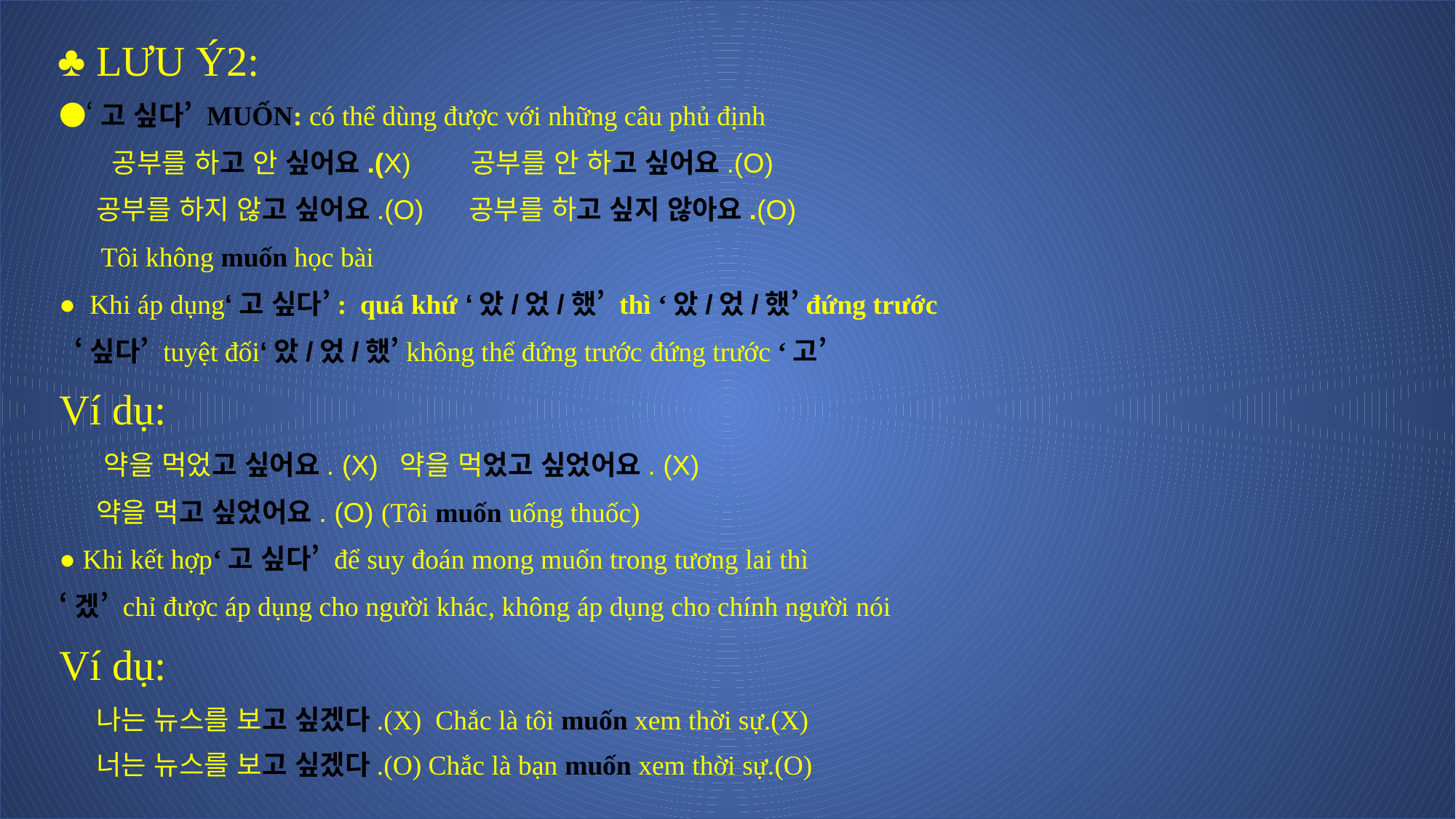

♣ LƯU Ý2:
●‘고 싶다’ MUỐN: có thể dùng được với những câu phủ định
      공부를 하고 안 싶어요.(X)       공부를 안 하고 싶어요.(O)
    공부를 하지 않고 싶어요.(O)     공부를 하고 싶지 않아요.(O)
      Tôi không muốn học bài
●  Khi áp dụng‘고 싶다’:  quá khứ ‘았/었/했’ thì ‘았/었/했’đứng trước
  ‘싶다’ tuyệt đối‘았/었/했’không thể đứng trước đứng trước ‘고’
Ví dụ:
     약을 먹었고 싶어요. (X)  약을 먹었고 싶었어요. (X)
    약을 먹고 싶었어요. (O) (Tôi muốn uống thuốc)
● Khi kết hợp‘고 싶다’ để suy đoán mong muốn trong tương lai thì
‘겠’ chỉ được áp dụng cho người khác, không áp dụng cho chính người nói
Ví dụ:
    나는 뉴스를 보고 싶겠다.(X)  Chắc là tôi muốn xem thời sự.(X)
    너는 뉴스를 보고 싶겠다.(O) Chắc là bạn muốn xem thời sự.(O)